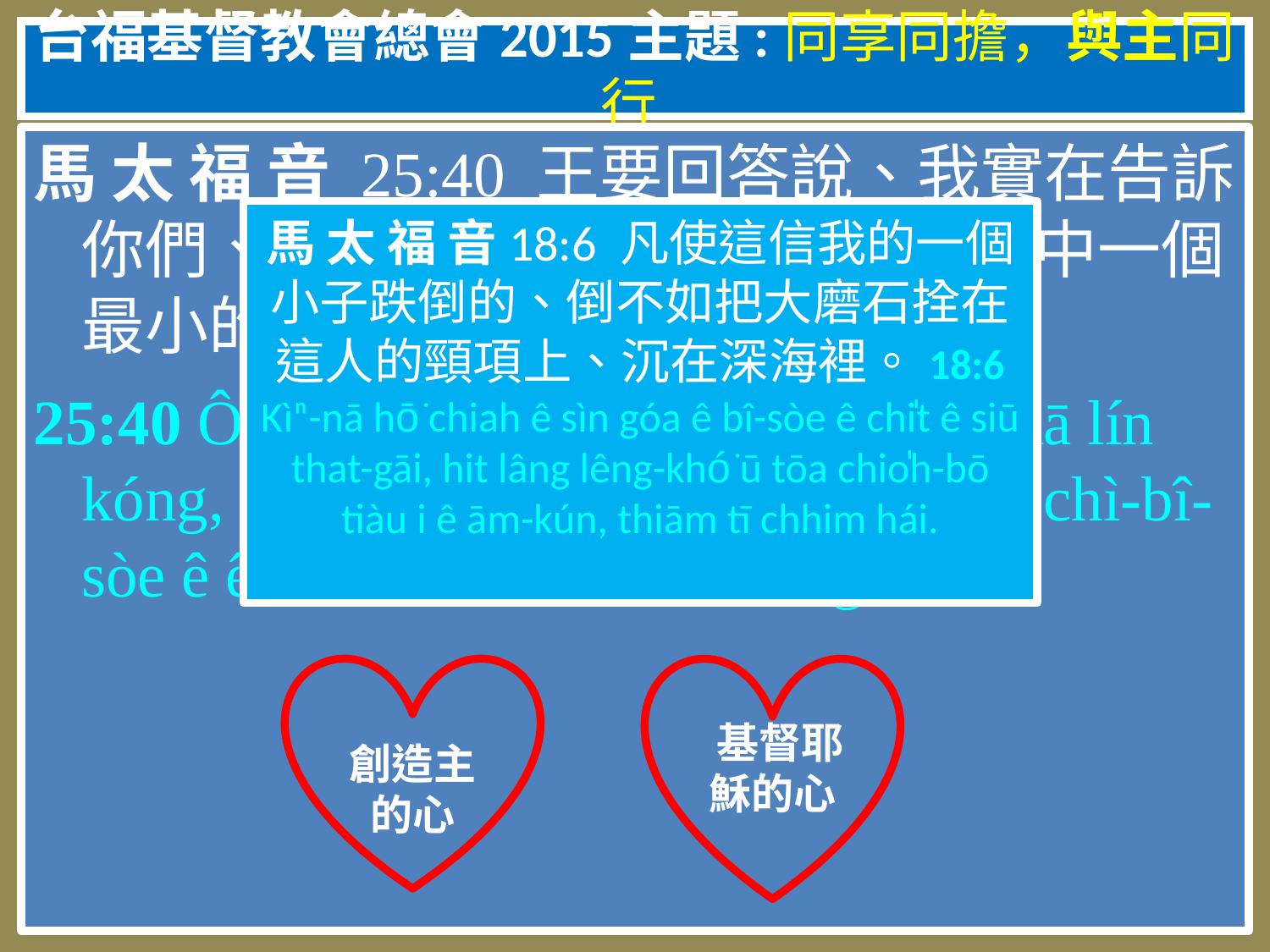

# 台福基督教會總會2015主題:同享同擔，與主同行
馬 太 福 音 25:40 王要回答說、我實在告訴你們、這些事你們既作在我這弟兄中一個最小的身上、就是作在我身上了。
25:40 Ông beh ìn i kóng, Góa si̍t-chāi kā lín kóng, Lín kì-jiân kiâⁿ i tī góa ê hiaⁿ-tī chì-bî-sòe ê ê chi̍t-ê, chiū-sī kiâⁿ i tī góa.
馬 太 福 音18:6 凡使這信我的一個小子跌倒的、倒不如把大磨石拴在這人的頸項上、沉在深海裡。18:6 Kìⁿ-nā hō͘ chiah ê sìn góa ê bî-sòe ê chi̍t ê siū that-gāi, hit lâng lêng-khó͘ ū tōa chio̍h-bō tiàu i ê ām-kún, thiām tī chhim hái.

創造主
的心
 基督耶穌的心